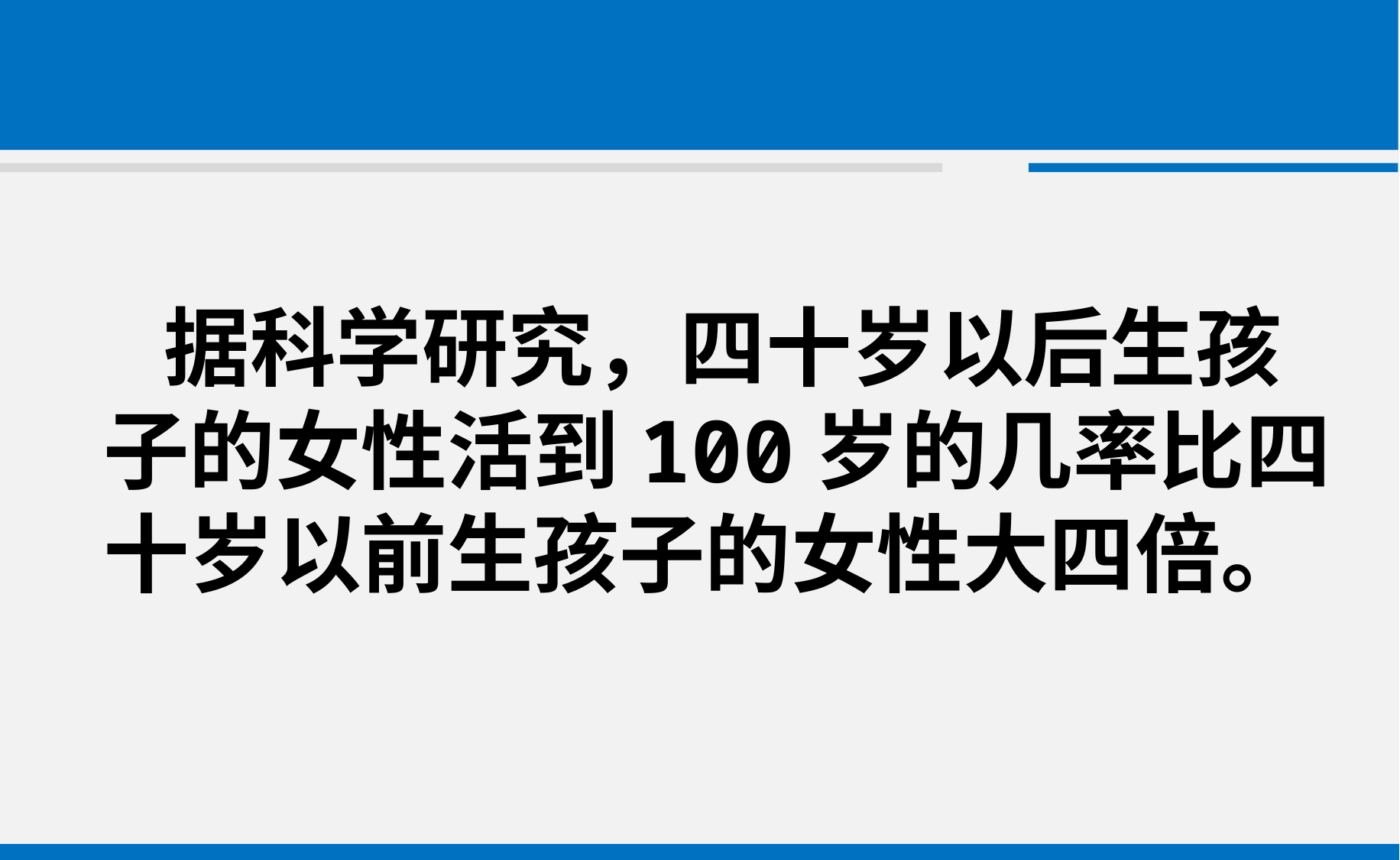

#
     据科学研究，四十岁以后生孩子的女性活到100岁的几率比四十岁以前生孩子的女性大四倍。